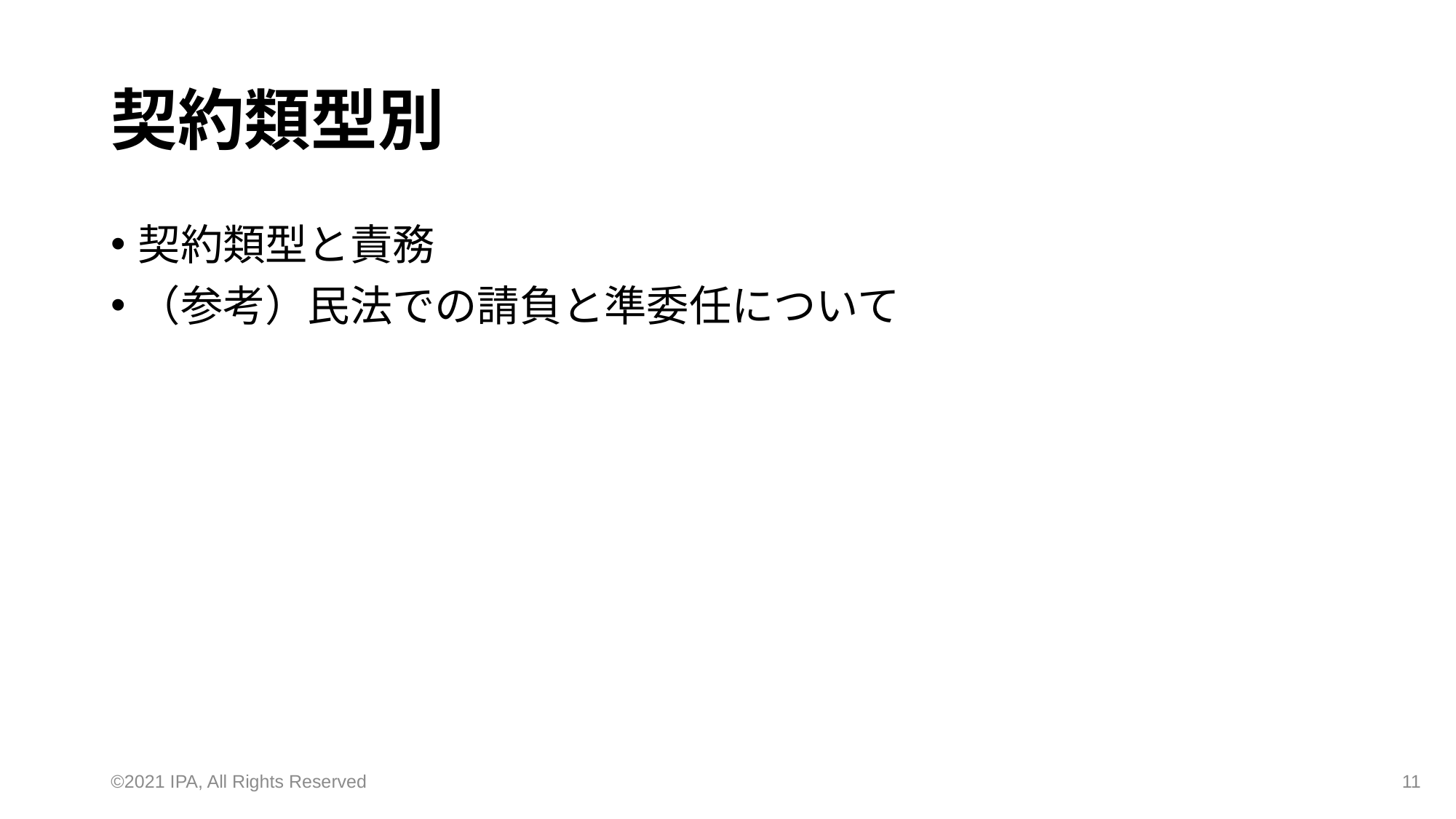

# 契約類型別
契約類型と責務
（参考）民法での請負と準委任について
©2021 IPA, All Rights Reserved
11